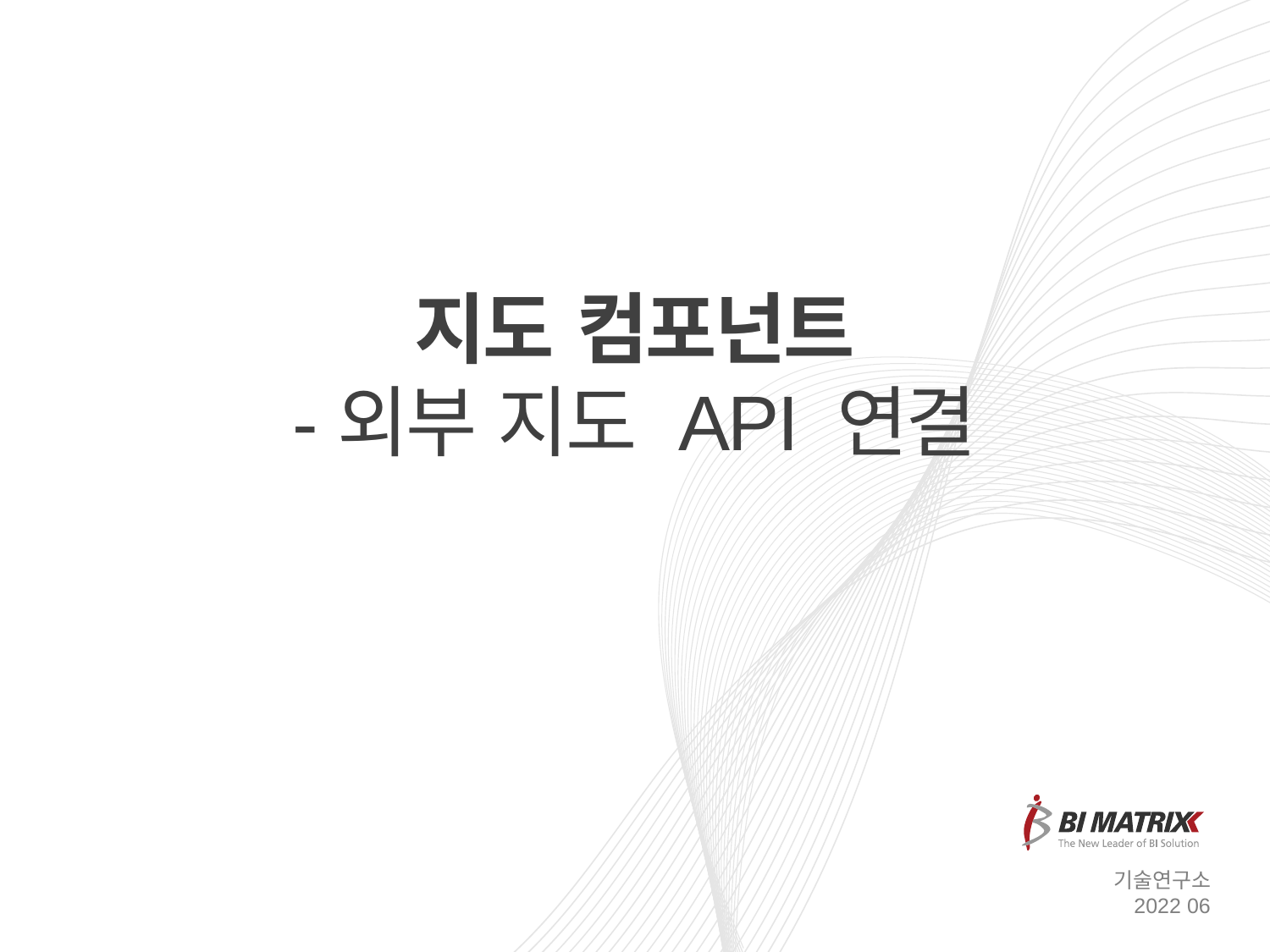

지도 컴포넌트
-외부 지도 API 연결
기술연구소
2022 06